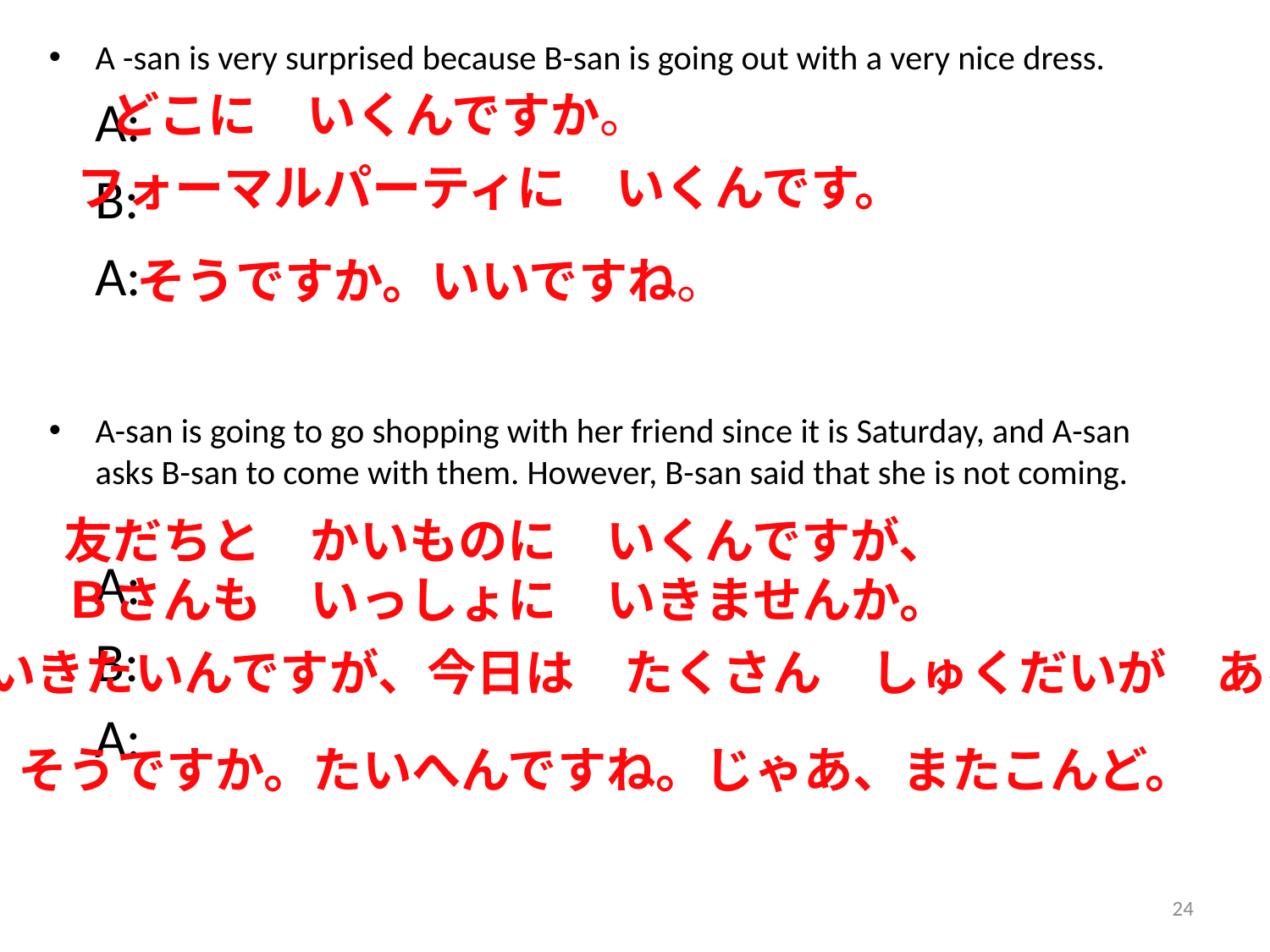

A -san is very surprised because B-san is going out with a very nice dress.
	A:
	B:
	A:

A-san is going to go shopping with her friend since it is Saturday, and A-san asks B-san to come with them. However, B-san said that she is not coming.

	A:
	B:
	A:

どこに　いくんですか。
フォーマルパーティに　いくんです。
そうですか。いいですね。
友だちと　かいものに　いくんですが、
Ｂさんも　いっしょに　いきませんか。
いきたいんですが、今日は　たくさん　しゅくだいが　あるので。
そうですか。たいへんですね。じゃあ、またこんど。
24